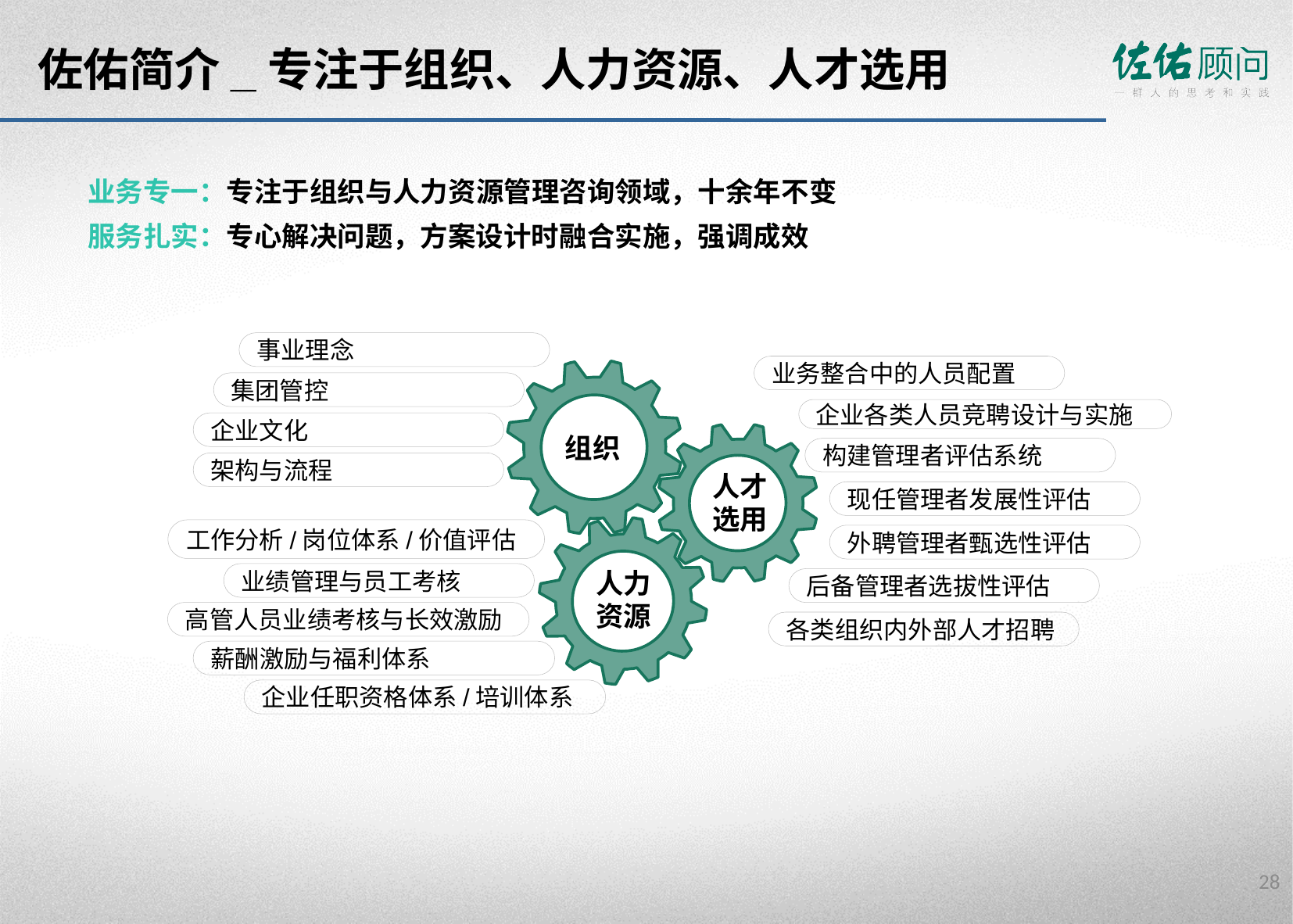

# 佐佑简介_专注于组织、人力资源、人才选用
业务专一：专注于组织与人力资源管理咨询领域，十余年不变
服务扎实：专心解决问题，方案设计时融合实施，强调成效
事业理念

业务整合中的人员配置
集团管控
企业各类人员竞聘设计与实施
企业文化
组织
构建管理者评估系统
架构与流程
人才
选用
现任管理者发展性评估
工作分析/岗位体系/价值评估
外聘管理者甄选性评估
业绩管理与员工考核
后备管理者选拔性评估
人力
资源
高管人员业绩考核与长效激励
各类组织内外部人才招聘
薪酬激励与福利体系
企业任职资格体系/培训体系
28